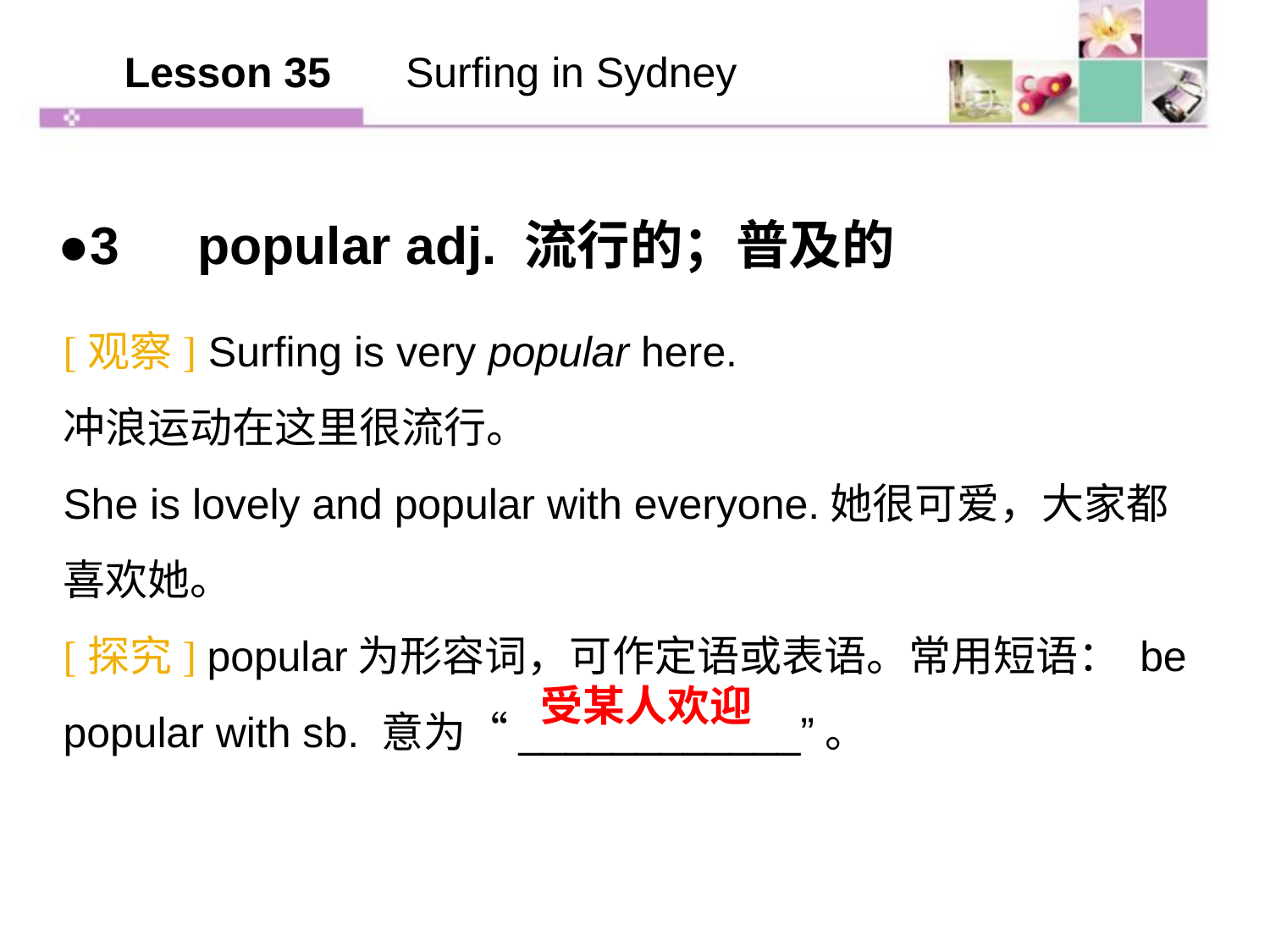

Lesson 35 　Surfing in Sydney
●3　popular adj. 流行的；普及的
[观察] Surfing is very popular here.
冲浪运动在这里很流行。
She is lovely and popular with everyone.她很可爱，大家都喜欢她。
[探究] popular为形容词，可作定语或表语。常用短语： be popular with sb. 意为“____________”。

受某人欢迎